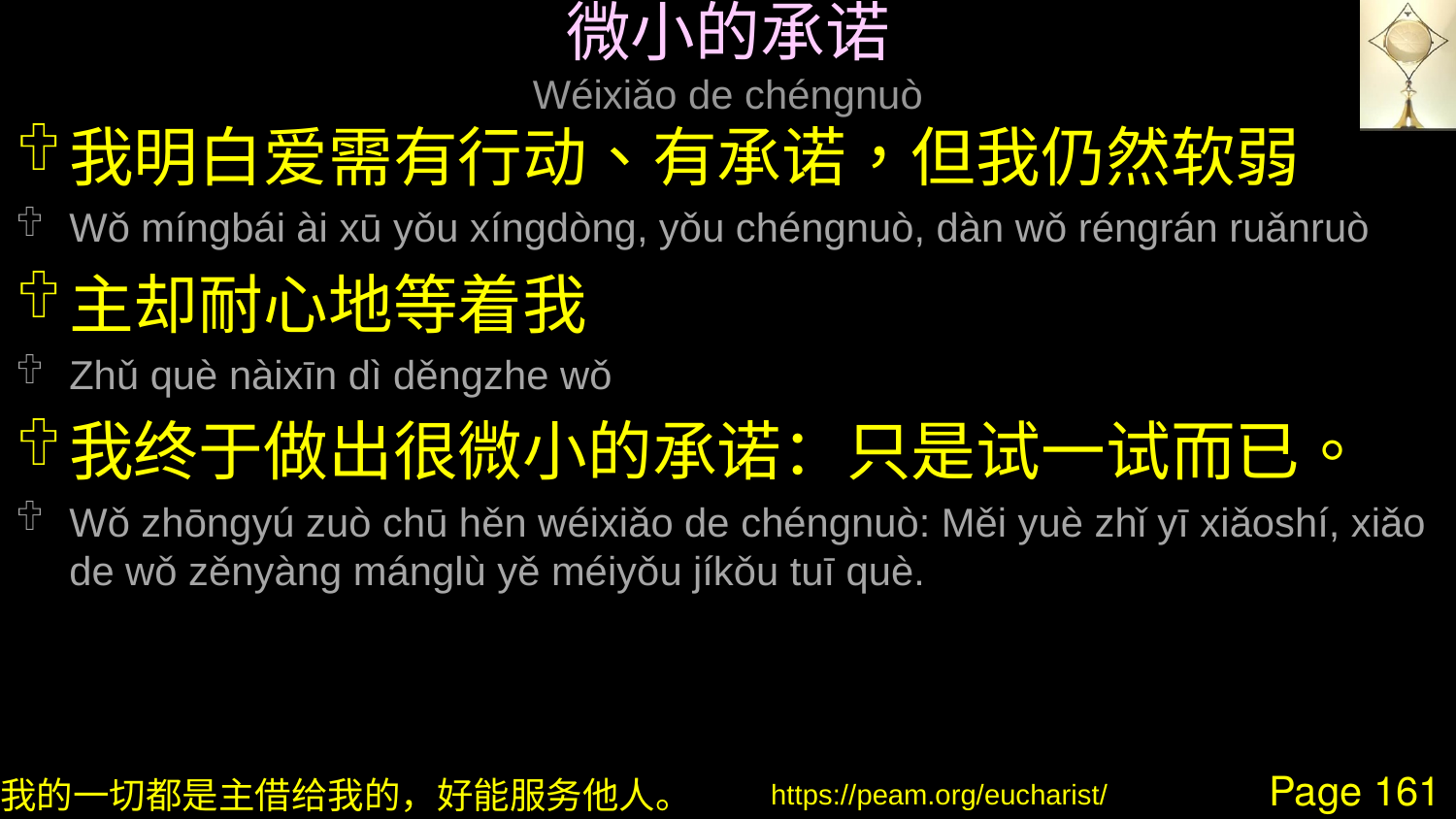

# 微小的承诺 Wéixiǎo de chéngnuò
我明白爱需有行动、有承诺，但我仍然软弱
Wǒ míngbái ài xū yǒu xíngdòng, yǒu chéngnuò, dàn wǒ réngrán ruǎnruò
主却耐心地等着我
Zhǔ què nàixīn dì děngzhe wǒ
我终于做出很微小的承诺：只是试一试而已。
Wǒ zhōngyú zuò chū hěn wéixiǎo de chéngnuò: Měi yuè zhǐ yī xiǎoshí, xiǎo de wǒ zěnyàng mánglù yě méiyǒu jíkǒu tuī què.